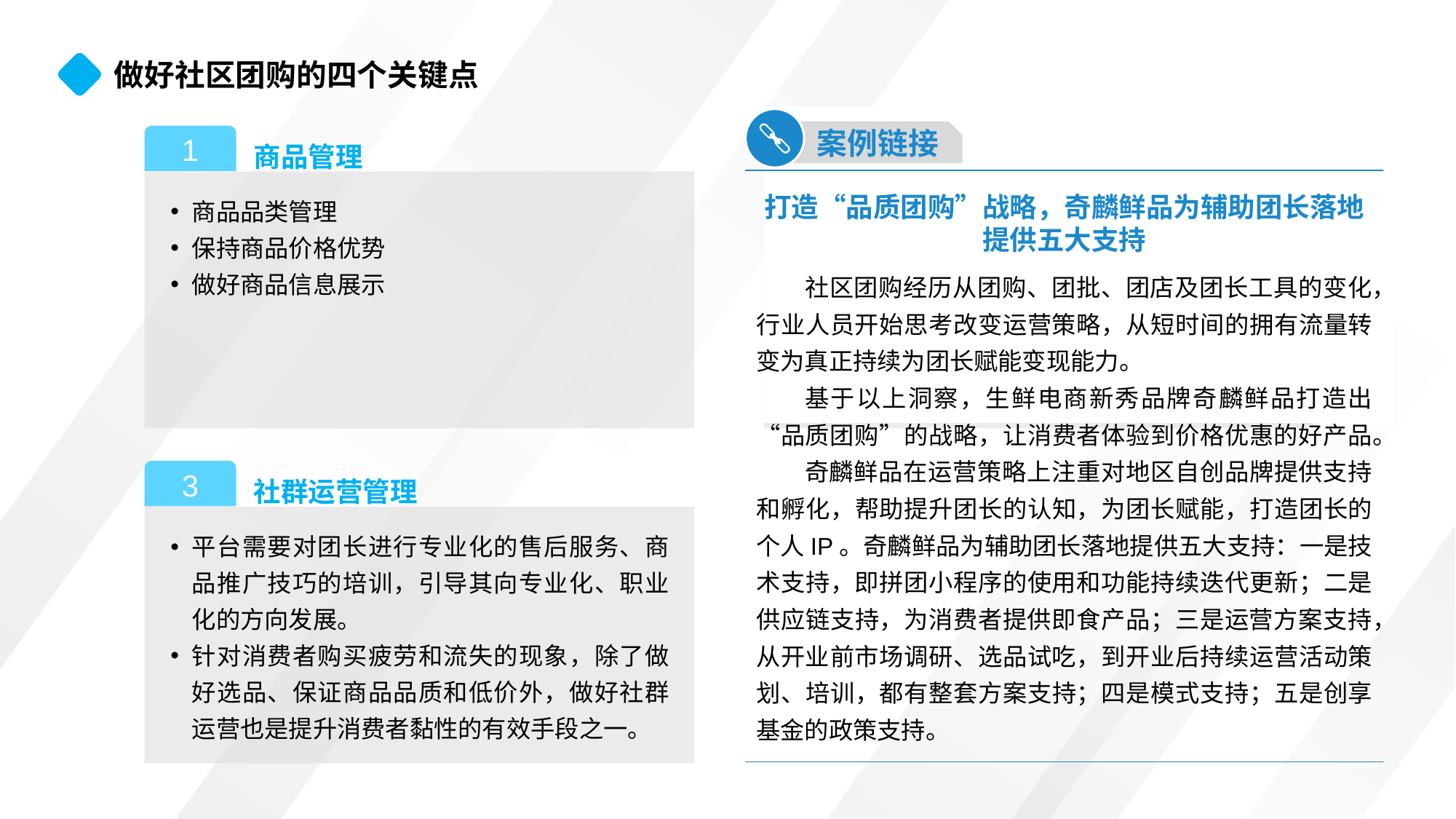

做好社区团购的四个关键点

案例链接

打造“品质团购”战略，奇麟鲜品为辅助团长落地
提供五大支持
社区团购经历从团购、团批、团店及团长工具的变化，行业人员开始思考改变运营策略，从短时间的拥有流量转变为真正持续为团长赋能变现能力。
基于以上洞察，生鲜电商新秀品牌奇麟鲜品打造出“品质团购”的战略，让消费者体验到价格优惠的好产品。
奇麟鲜品在运营策略上注重对地区自创品牌提供支持和孵化，帮助提升团长的认知，为团长赋能，打造团长的个人IP。奇麟鲜品为辅助团长落地提供五大支持：一是技术支持，即拼团小程序的使用和功能持续迭代更新；二是供应链支持，为消费者提供即食产品；三是运营方案支持，从开业前市场调研、选品试吃，到开业后持续运营活动策划、培训，都有整套方案支持；四是模式支持；五是创享基金的政策支持。
商品管理
1

商品品类管理
保持商品价格优势
做好商品信息展示
供应链管理
2

在社区团购模式中，要求社区团购平台的供应链敏捷、快速。
社区团购平台要时刻注重供应链稳定性的提升，社区团购平台的品控、物流成本控制能力及供应链管理能力决定着平台商品价格竞争优势。
社群运营管理
3

平台需要对团长进行专业化的售后服务、商品推广技巧的培训，引导其向专业化、职业化的方向发展。
针对消费者购买疲劳和流失的现象，除了做好选品、保证商品品质和低价外，做好社群运营也是提升消费者黏性的有效手段之一。